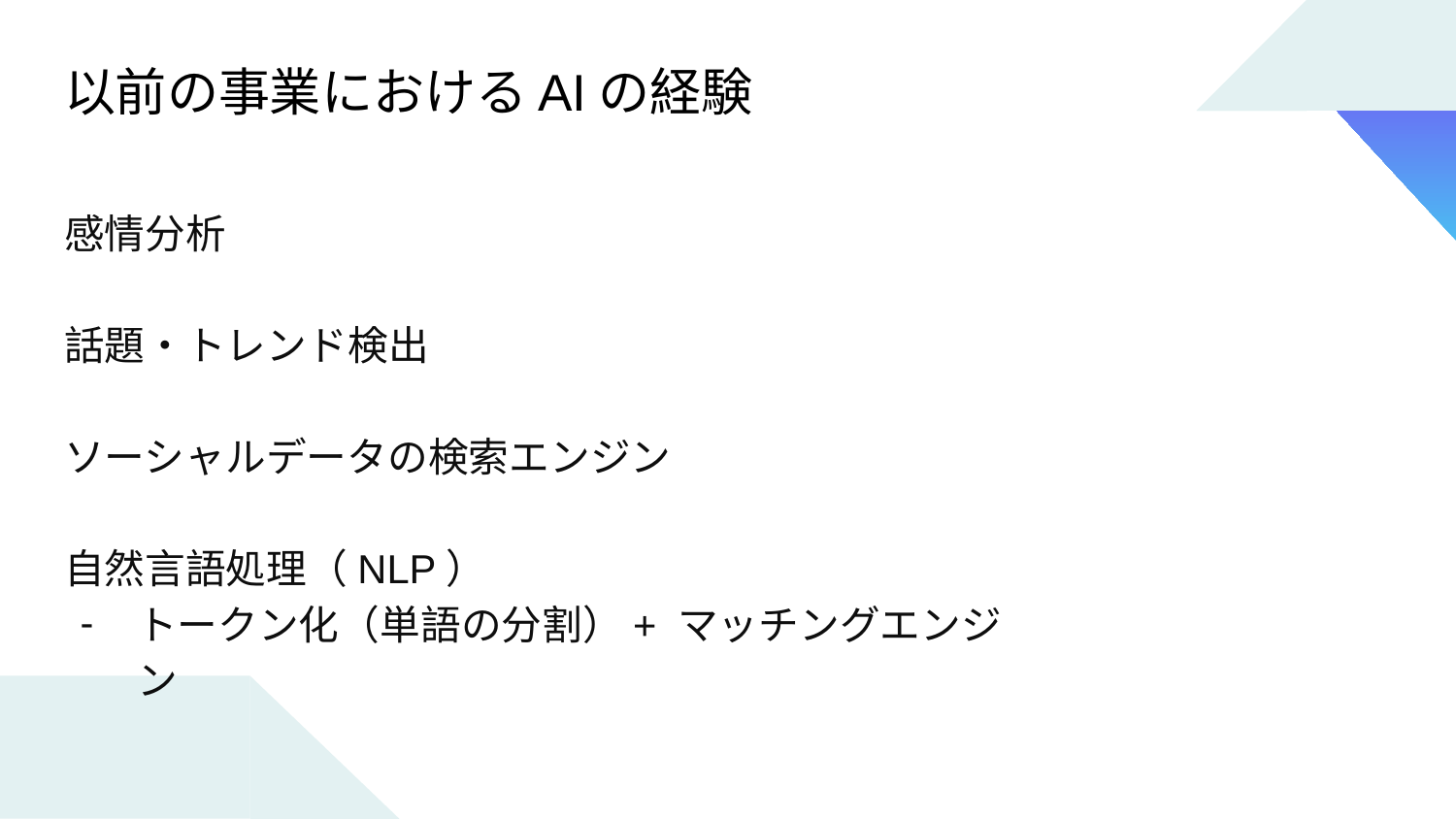

# 以前の事業におけるAIの経験

感情分析

話題・トレンド検出

ソーシャルデータの検索エンジン

自然言語処理（NLP）
トークン化（単語の分割）+ マッチングエンジン